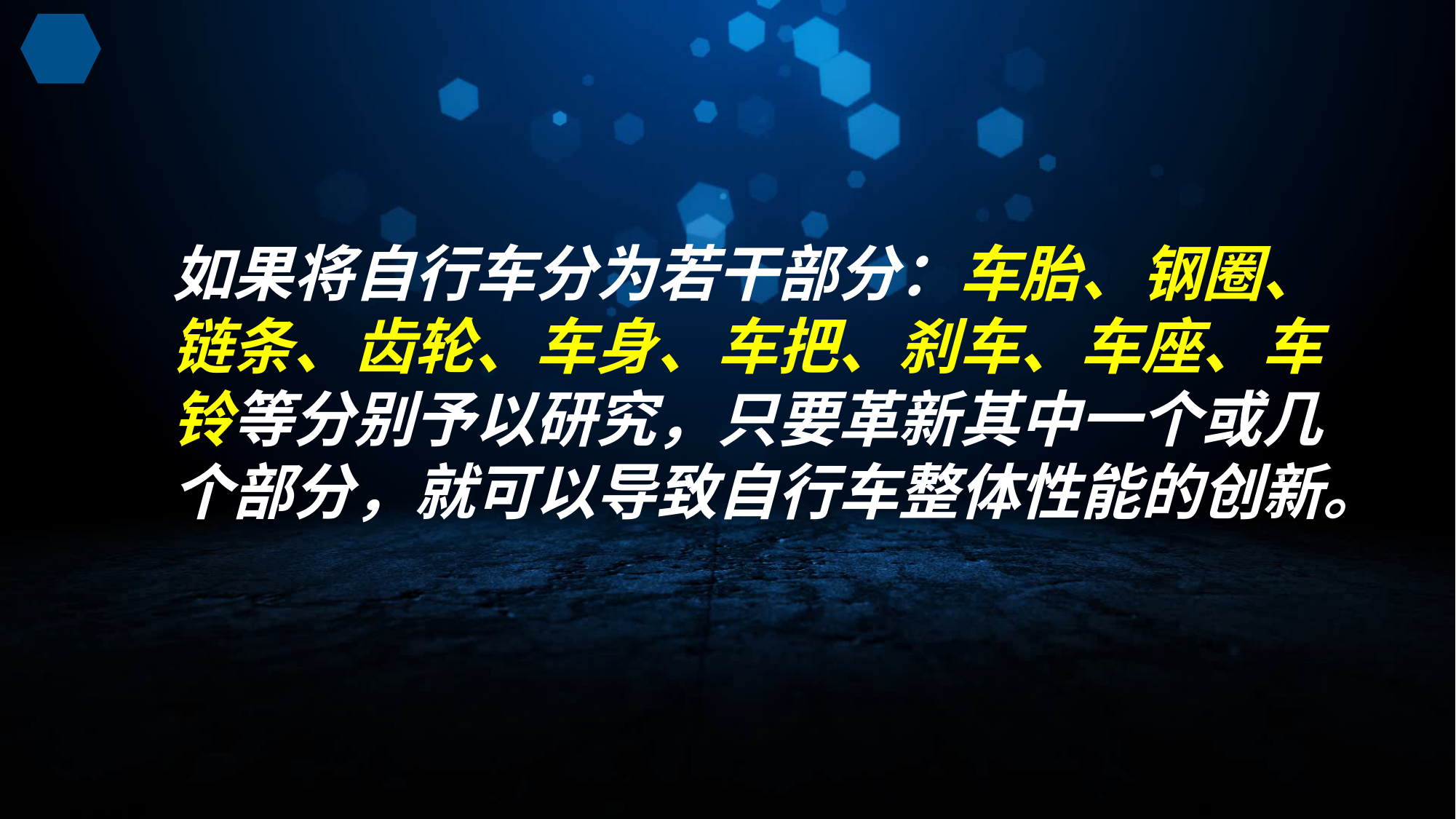

如果将自行车分为若干部分：车胎、钢圈、链条、齿轮、车身、车把、刹车、车座、车铃等分别予以研究，只要革新其中一个或几个部分，就可以导致自行车整体性能的创新。